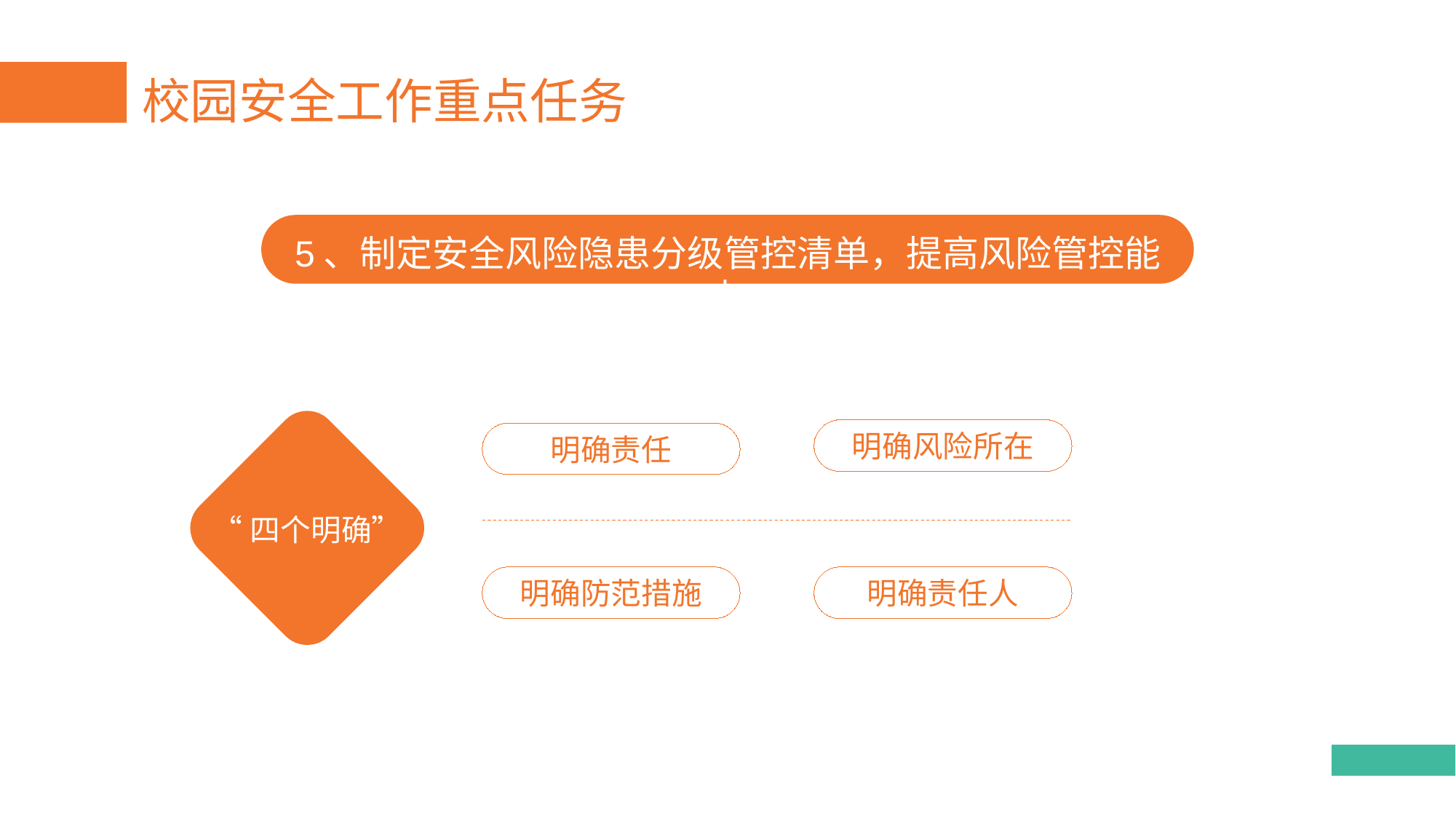

校园安全工作重点任务
5、制定安全风险隐患分级管控清单，提高风险管控能力
明确风险所在
明确责任

“四个明确”
明确防范措施
明确责任人